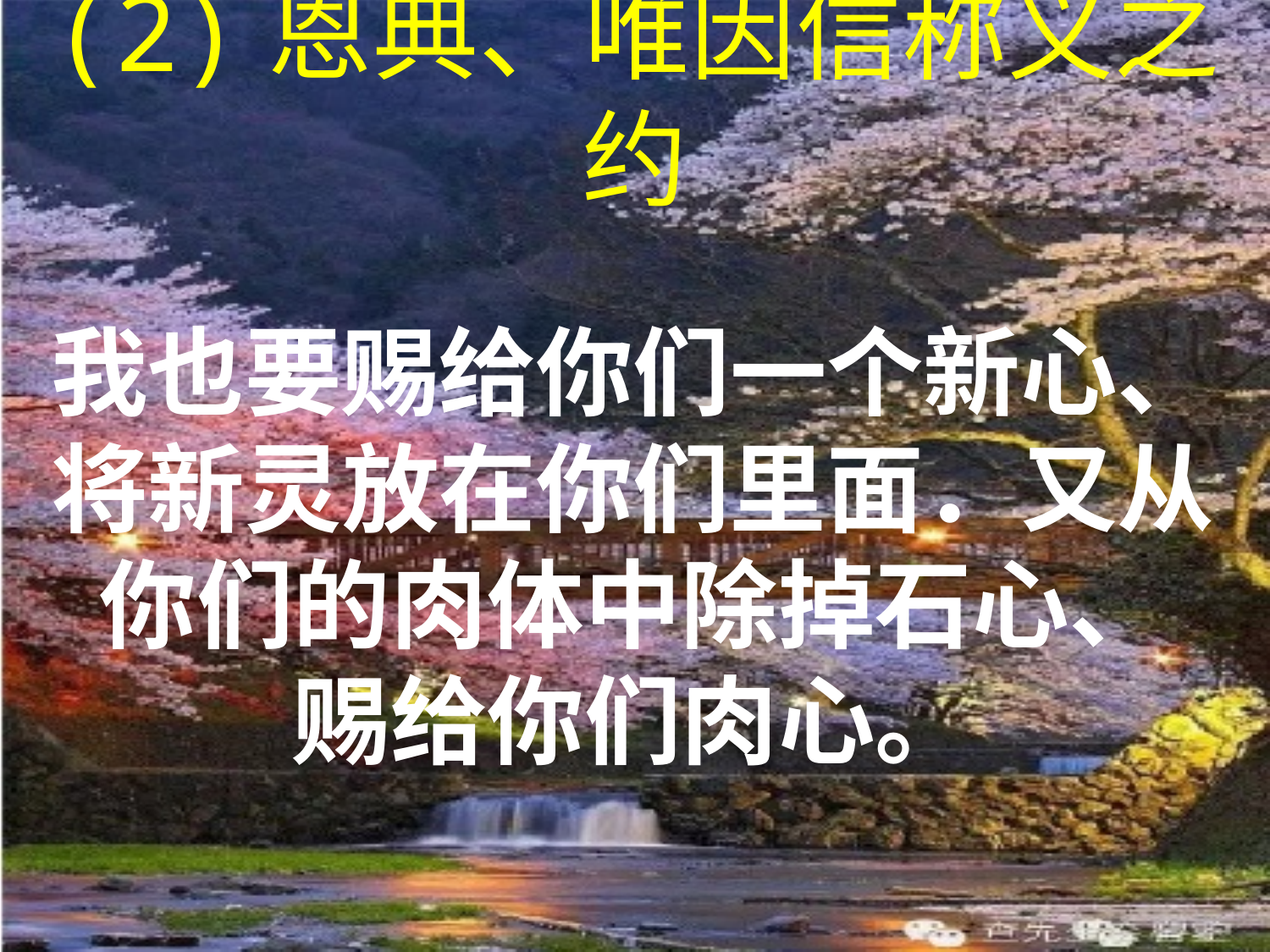

# (2)恩典、唯因信称义之约
我也要赐给你们一个新心、将新灵放在你们里面．又从你们的肉体中除掉石心、
赐给你们肉心。